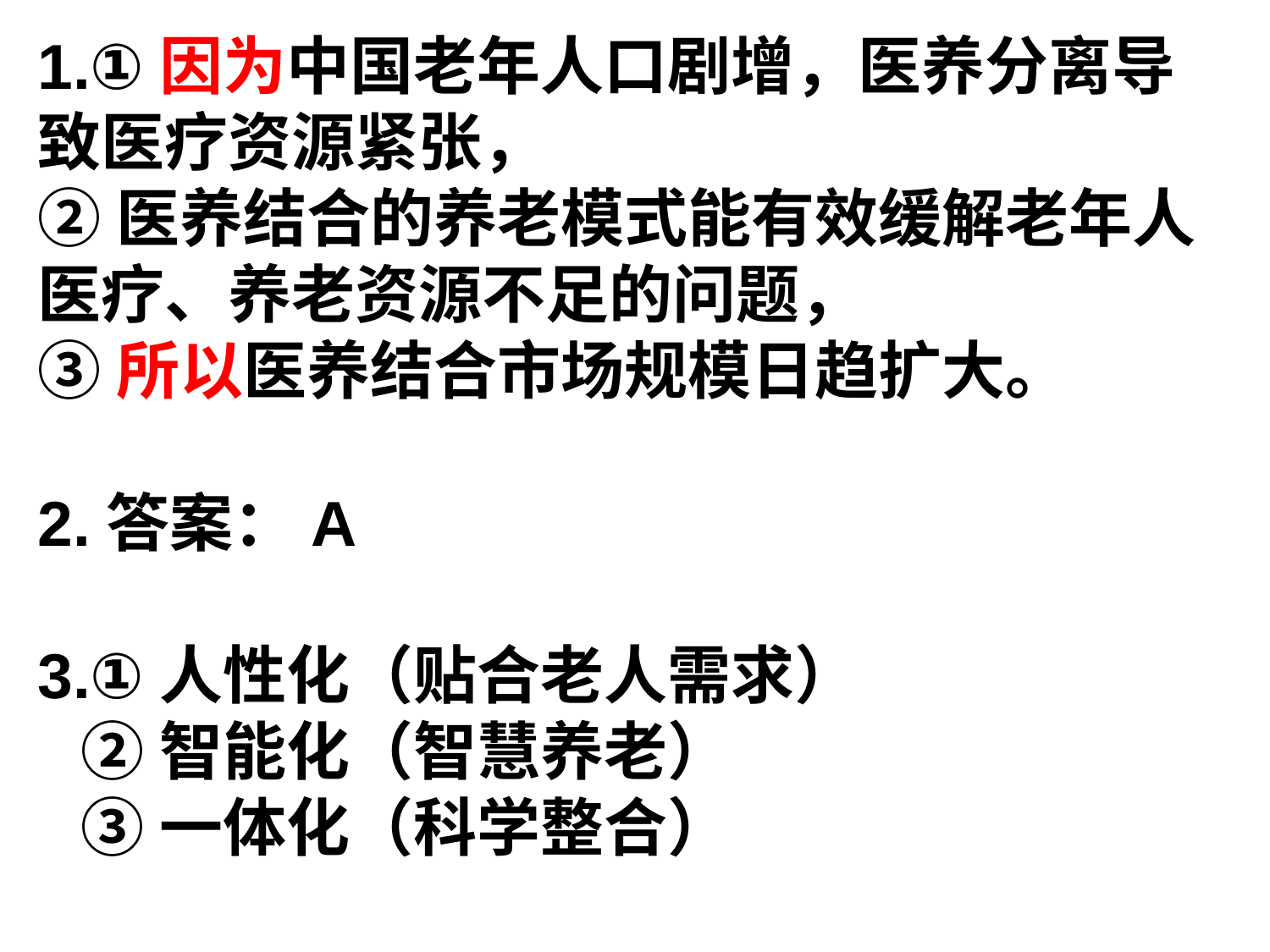

1.①因为中国老年人口剧增，医养分离导致医疗资源紧张，
②医养结合的养老模式能有效缓解老年人医疗、养老资源不足的问题，
③所以医养结合市场规模日趋扩大。

2.答案：A

3.①人性化（贴合老人需求）
   ②智能化（智慧养老）
   ③一体化（科学整合）